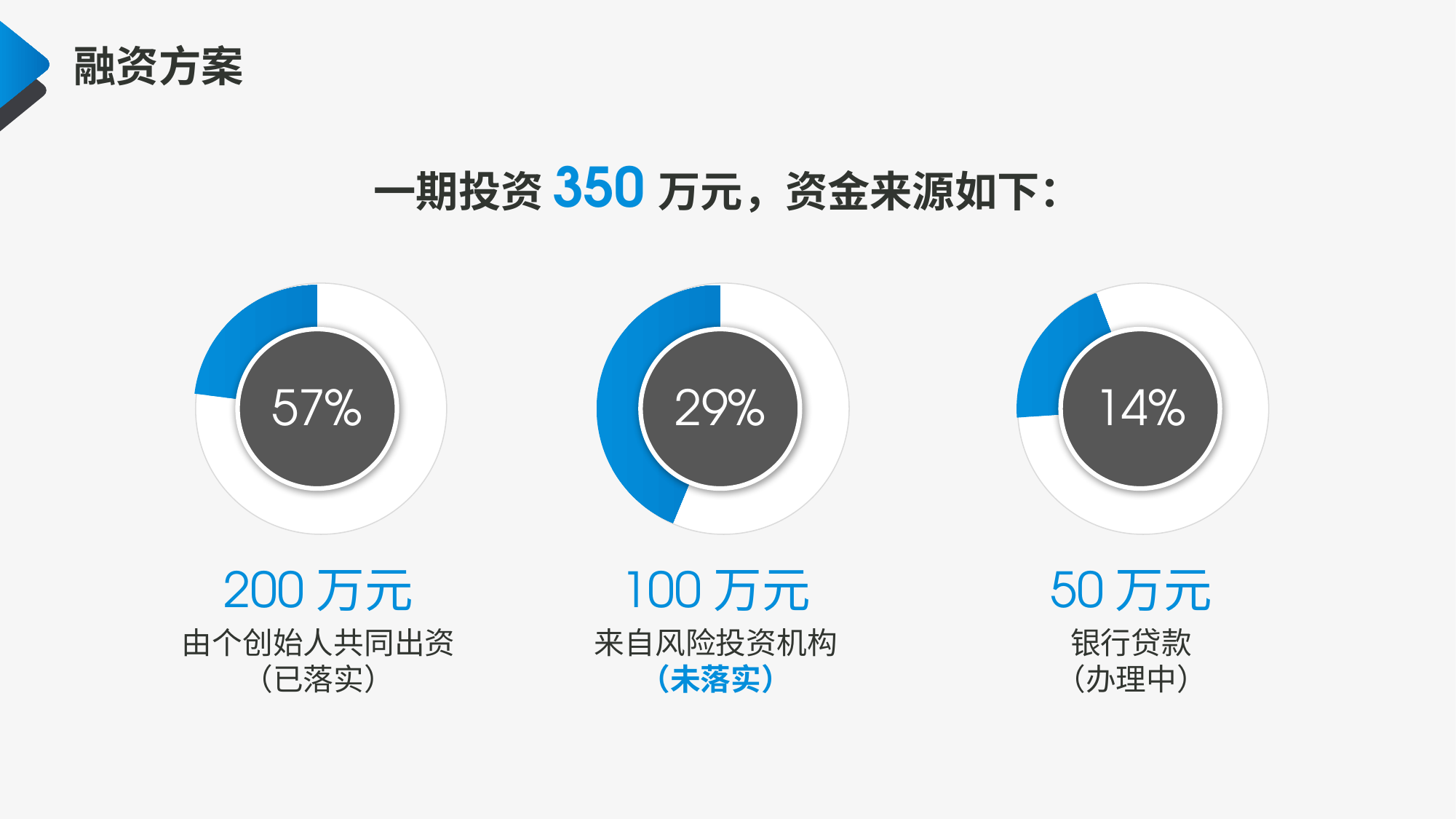

融资方案

一期投资350万元，资金来源如下：

57%
29%
14%
200万元
100万元
50万元
由个创始人共同出资
（已落实）
来自风险投资机构
（未落实）
银行贷款
（办理中）